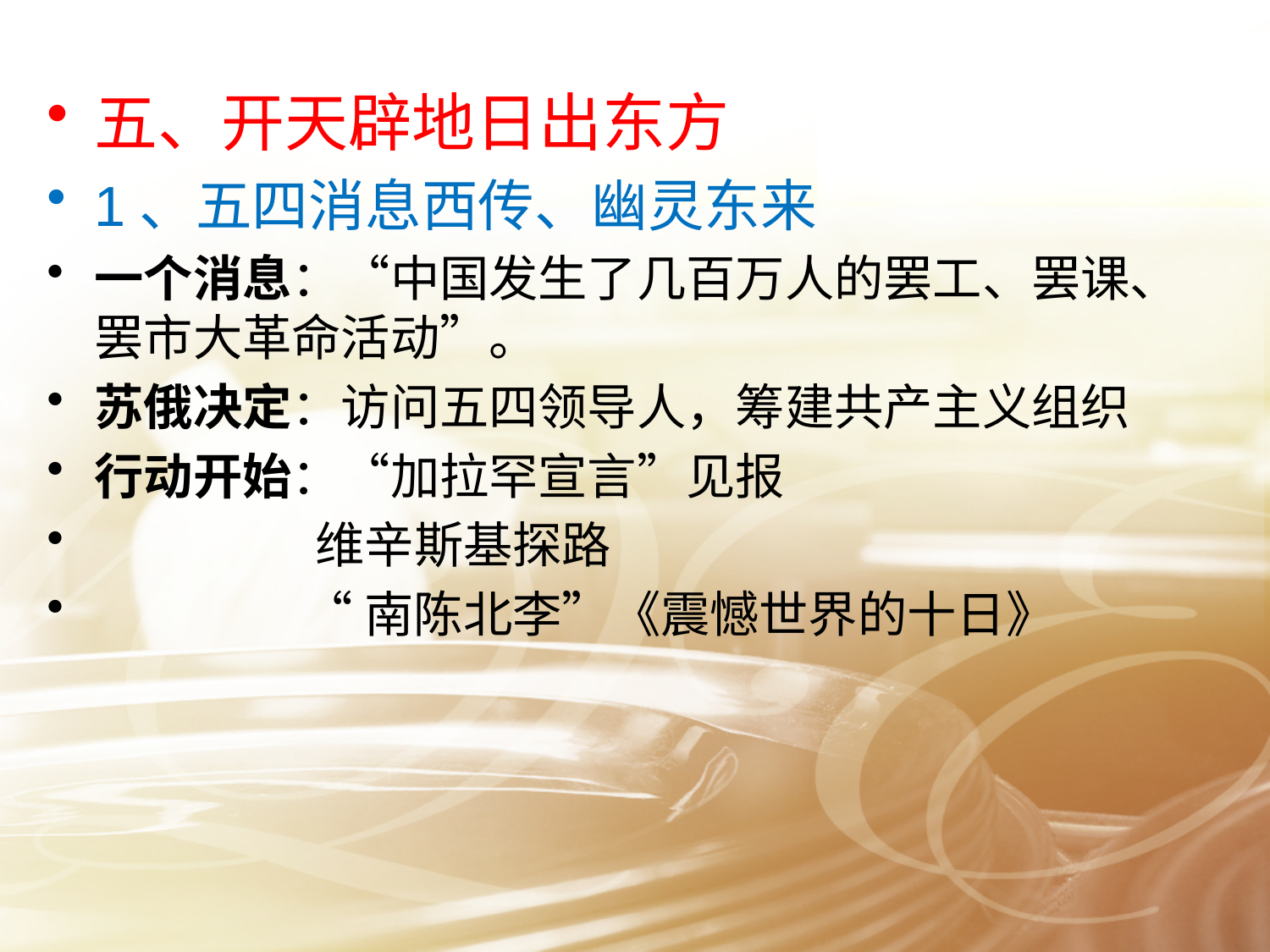

#
五、开天辟地日出东方
1、五四消息西传、幽灵东来
一个消息：“中国发生了几百万人的罢工、罢课、罢市大革命活动”。
苏俄决定：访问五四领导人，筹建共产主义组织
行动开始：“加拉罕宣言”见报
                   维辛斯基探路
                   “南陈北李”《震憾世界的十日》